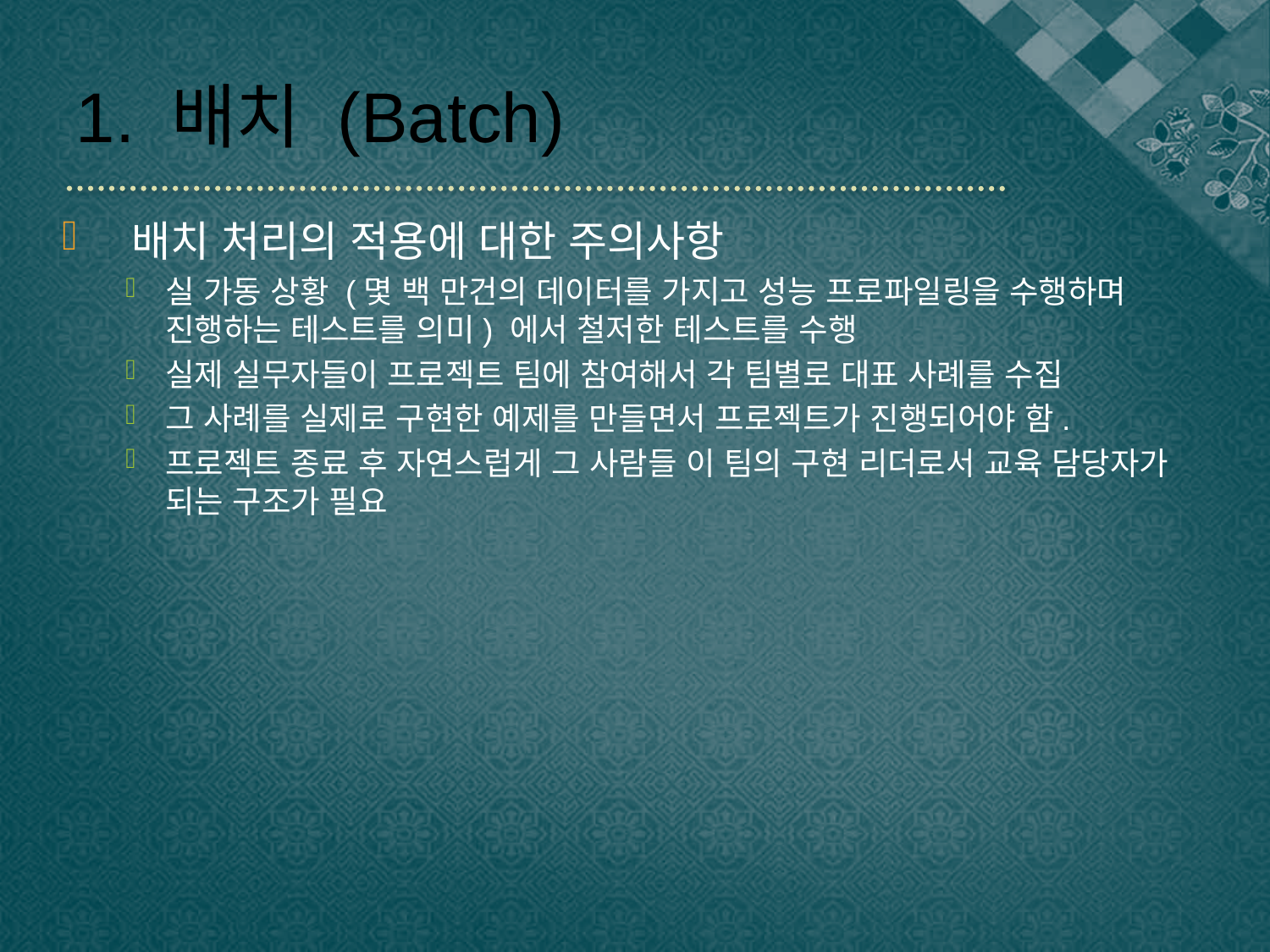

# 1. 배치 (Batch)
 배치 처리의 적용에 대한 주의사항
실 가동 상황 (몇 백 만건의 데이터를 가지고 성능 프로파일링을 수행하며 진행하는 테스트를 의미) 에서 철저한 테스트를 수행
실제 실무자들이 프로젝트 팀에 참여해서 각 팀별로 대표 사례를 수집
그 사례를 실제로 구현한 예제를 만들면서 프로젝트가 진행되어야 함.
프로젝트 종료 후 자연스럽게 그 사람들 이 팀의 구현 리더로서 교육 담당자가 되는 구조가 필요